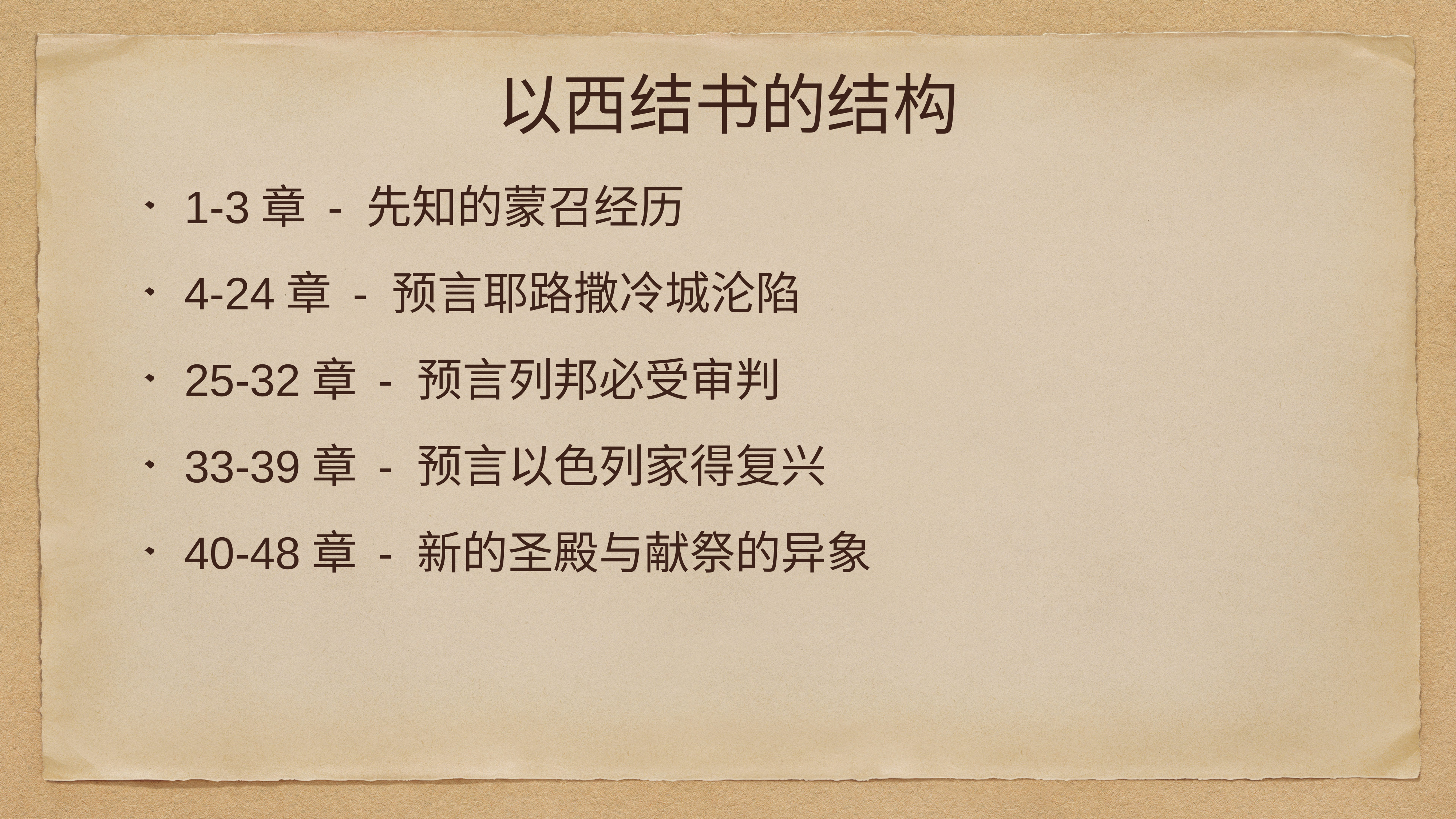

# 以西结书的结构
1-3章 - 先知的蒙召经历
4-24章 - 预言耶路撒冷城沦陷
25-32章 - 预言列邦必受审判
33-39章 - 预言以色列家得复兴
40-48章 - 新的圣殿与献祭的异象